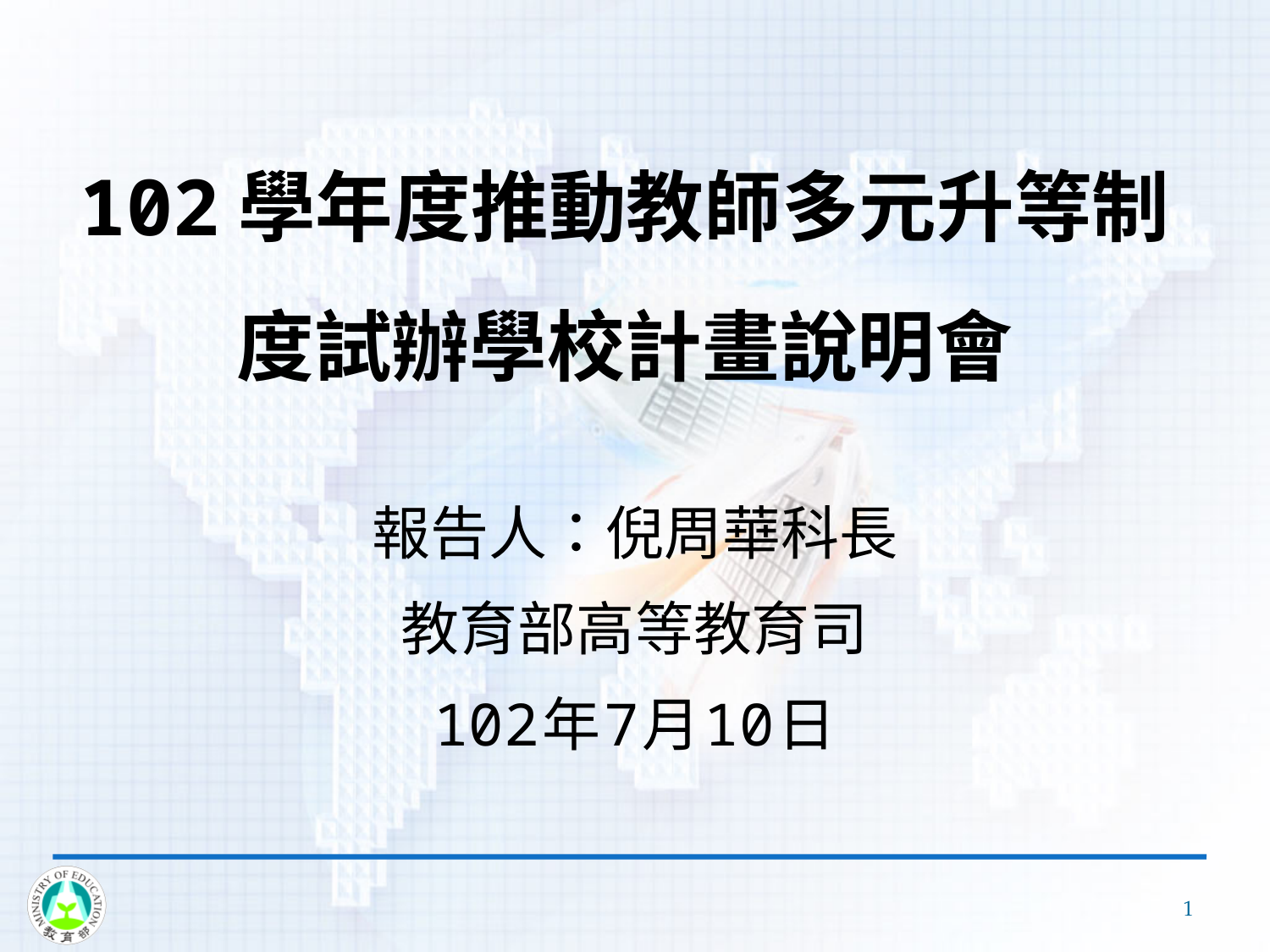

# 102學年度推動教師多元升等制度試辦學校計畫說明會
報告人：倪周華科長
教育部高等教育司
102年7月10日
1